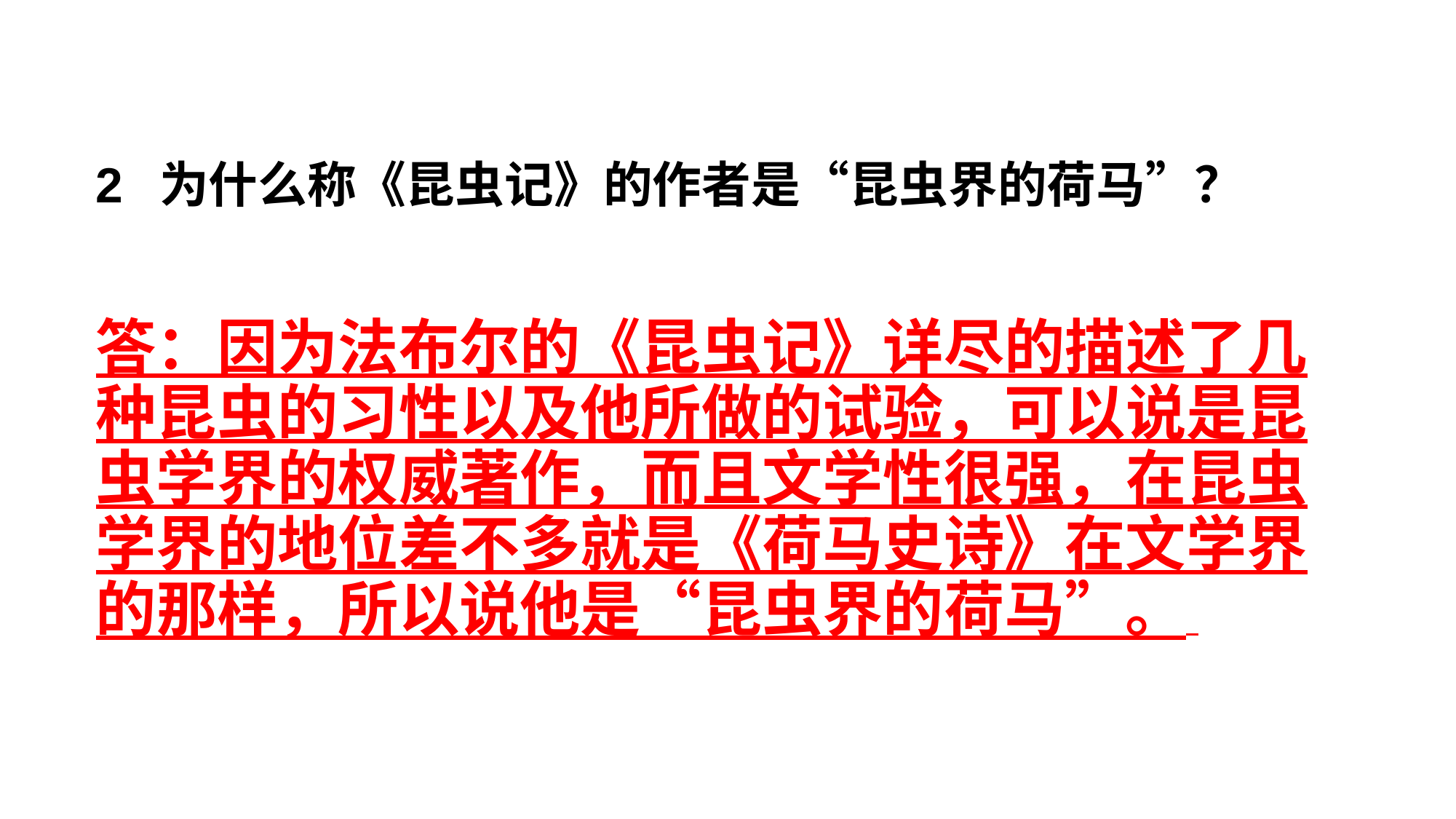

# 2  为什么称《昆虫记》的作者是“昆虫界的荷马”？
答：因为法布尔的《昆虫记》详尽的描述了几种昆虫的习性以及他所做的试验，可以说是昆虫学界的权威著作，而且文学性很强，在昆虫学界的地位差不多就是《荷马史诗》在文学界的那样，所以说他是“昆虫界的荷马”。